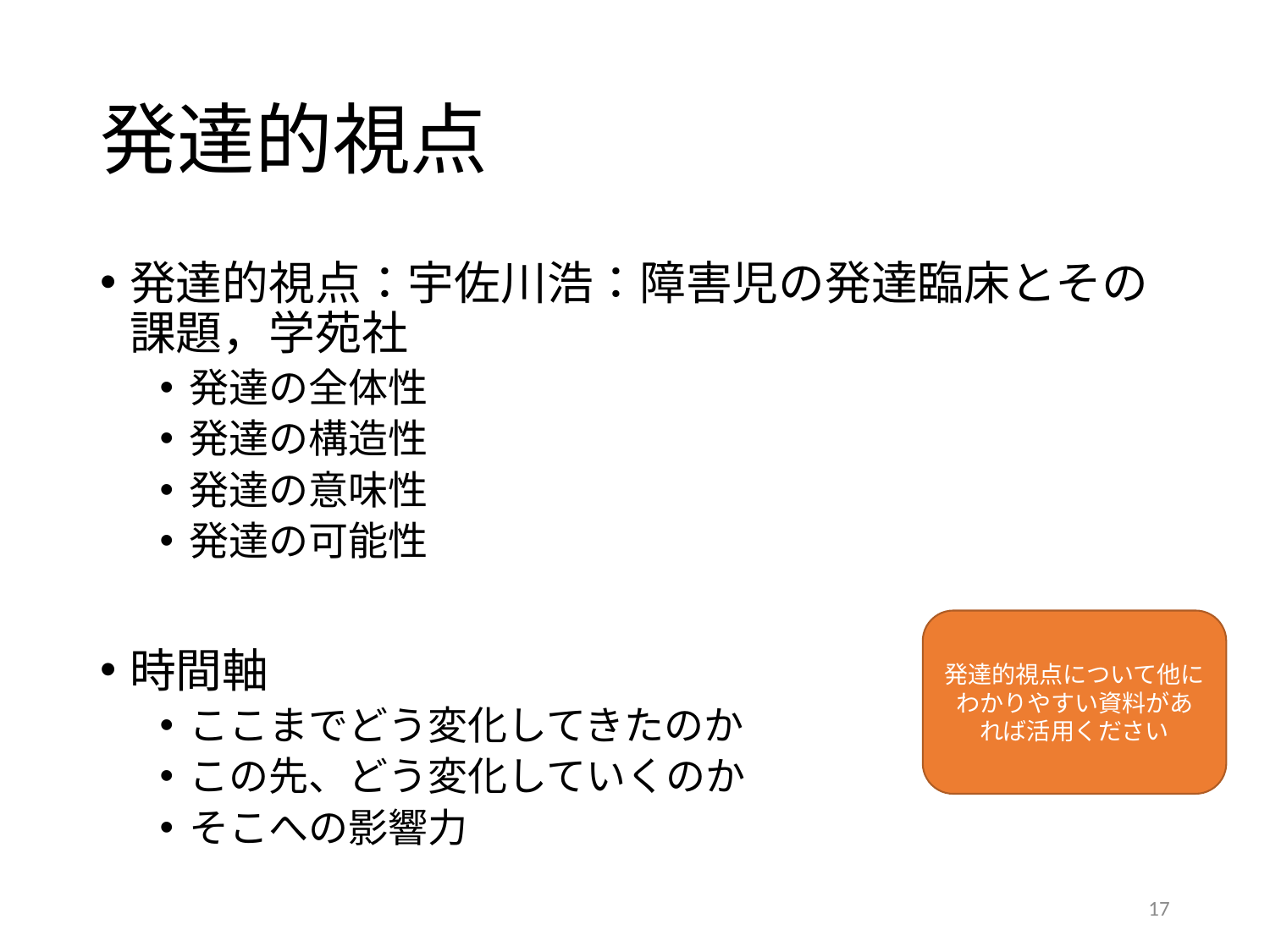

# 発達的視点
発達的視点：宇佐川浩：障害児の発達臨床とその課題，学苑社
発達の全体性
発達の構造性
発達の意味性
発達の可能性

時間軸
ここまでどう変化してきたのか
この先、どう変化していくのか
そこへの影響力
発達的視点について他にわかりやすい資料があれば活用ください
17